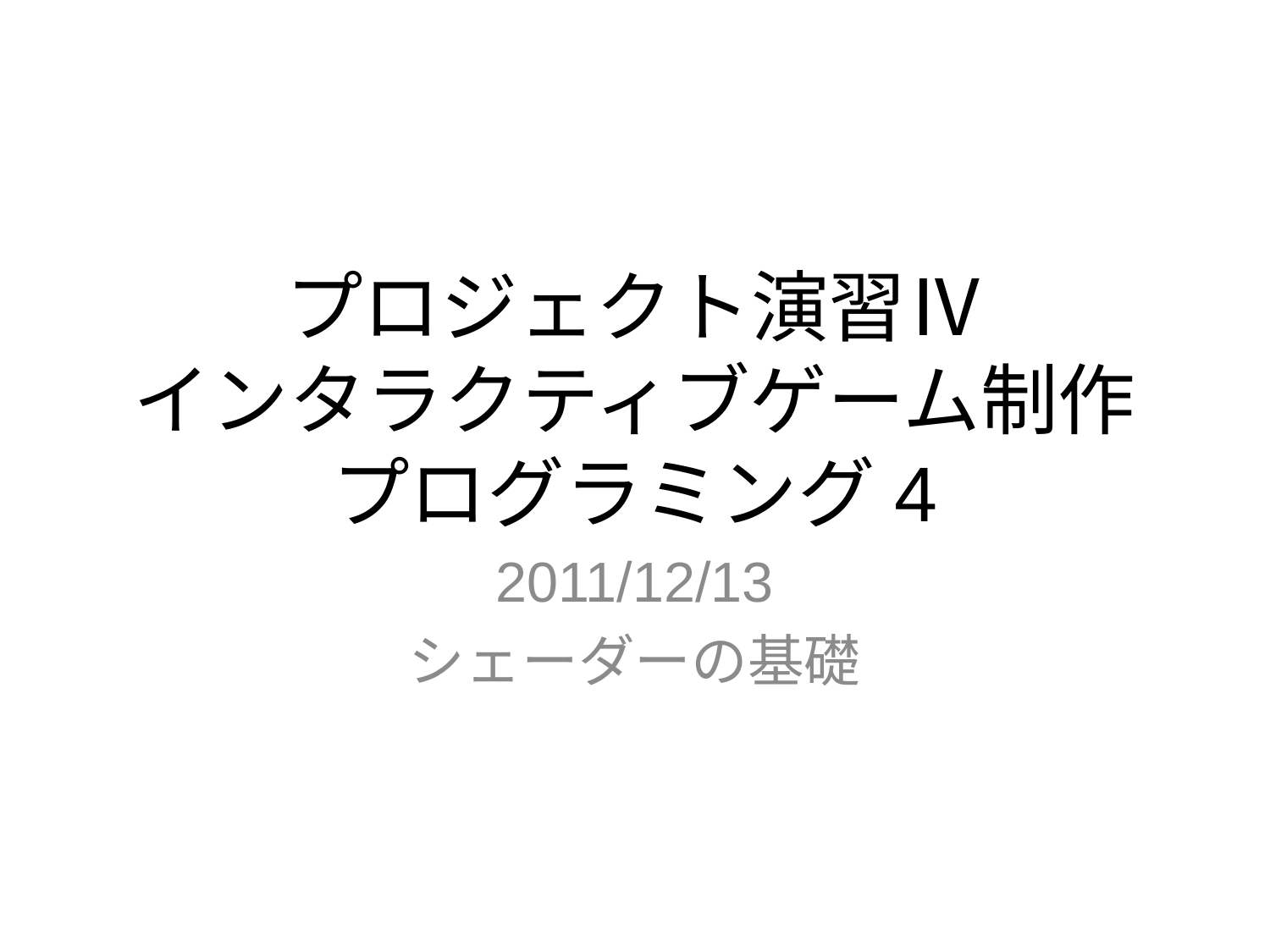

# プロジェクト演習Ⅳ インタラクティブゲーム制作 プログラミング4
2011/12/13
シェーダーの基礎